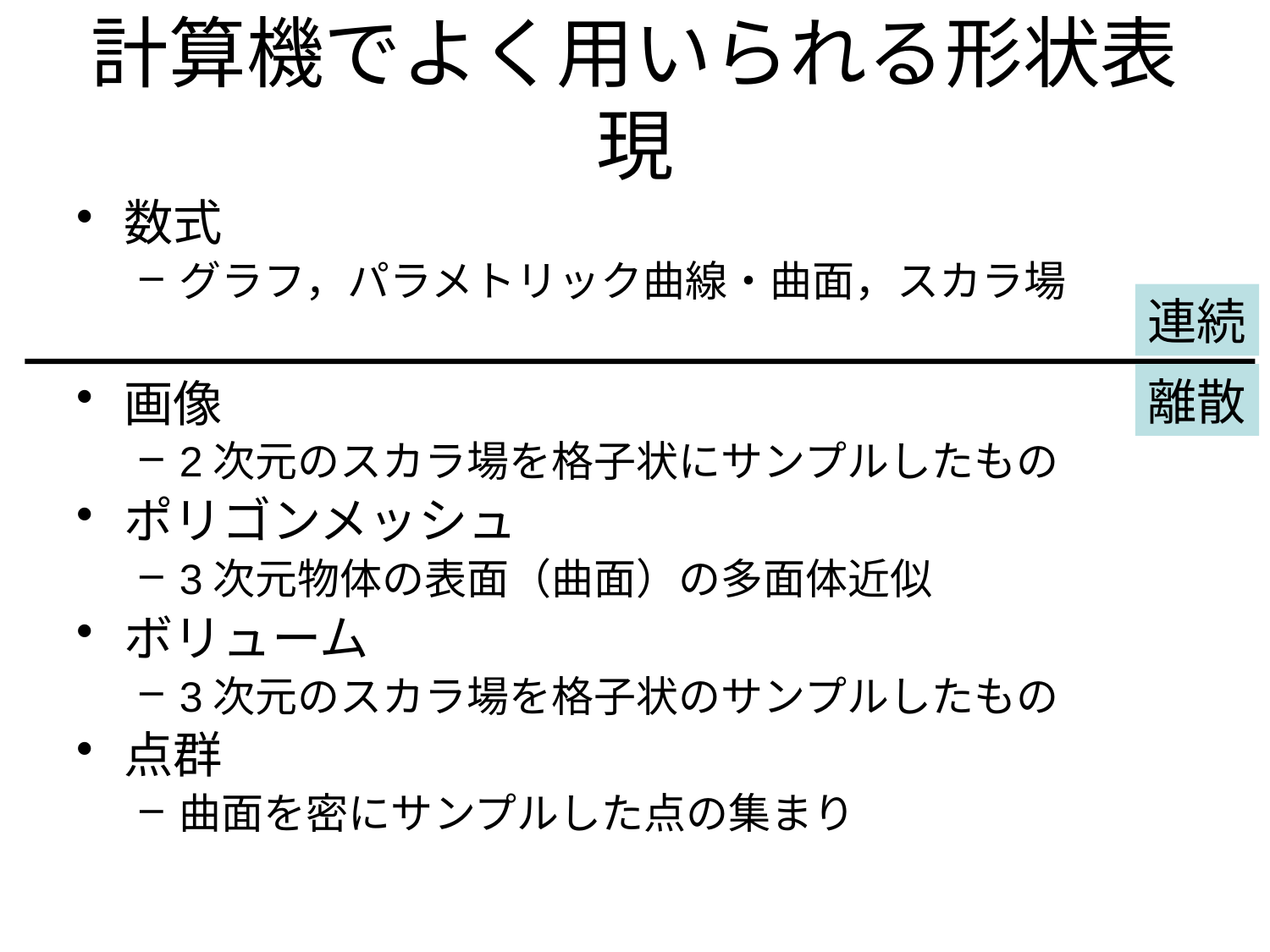

# 計算機でよく用いられる形状表現
数式
グラフ，パラメトリック曲線・曲面，スカラ場

画像
2次元のスカラ場を格子状にサンプルしたもの
ポリゴンメッシュ
3次元物体の表面（曲面）の多面体近似
ボリューム
3次元のスカラ場を格子状のサンプルしたもの
点群
曲面を密にサンプルした点の集まり

連続

離散